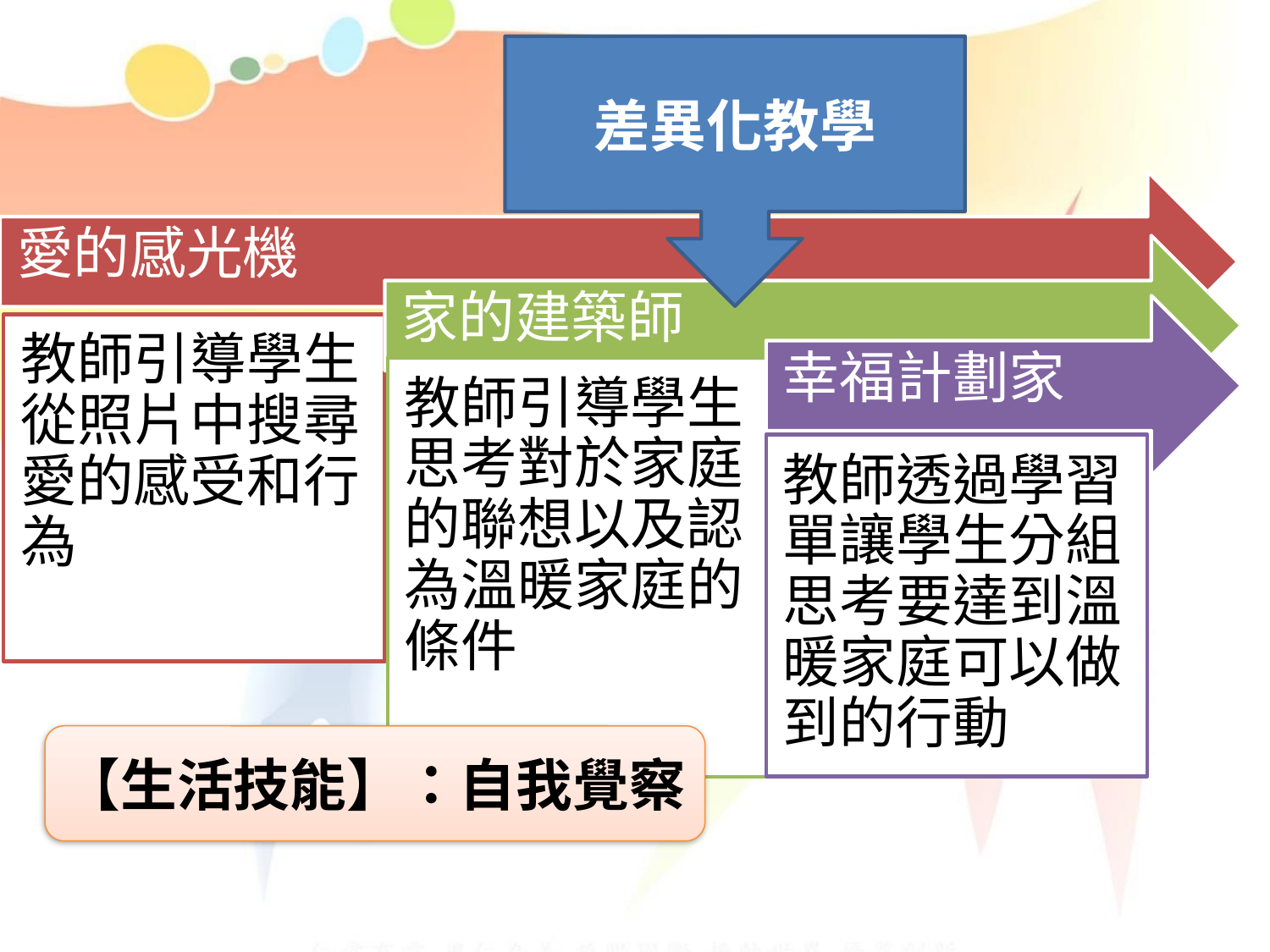

愛的感光機
教師引導學生從照片中搜尋愛的感受和行為
家的建築師
教師引導學生思考對於家庭的聯想以及認為溫暖家庭的條件
幸福計劃家
教師透過學習單讓學生分組思考要達到溫暖家庭可以做到的行動
差異化教學
【生活技能】：自我覺察